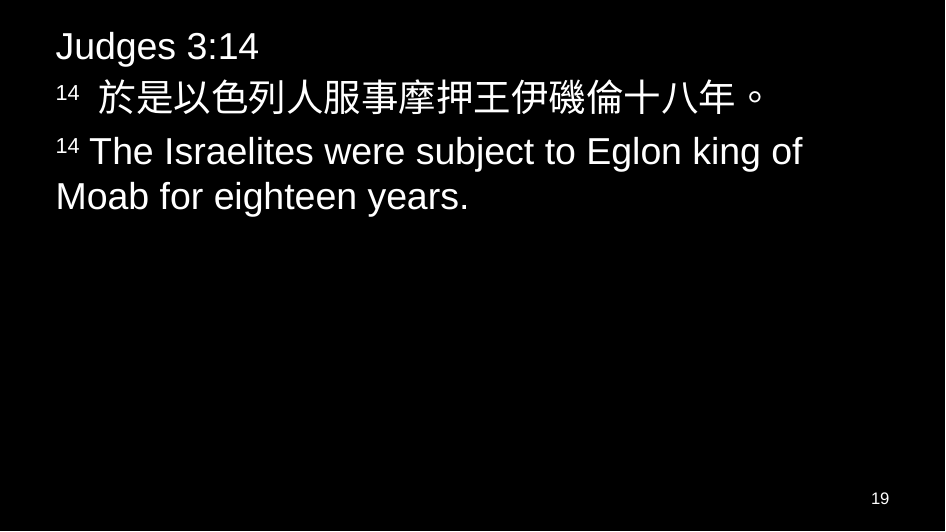

Judges 3:14
14 於是以色列人服事摩押王伊磯倫十八年。
14 The Israelites were subject to Eglon king of Moab for eighteen years.

19